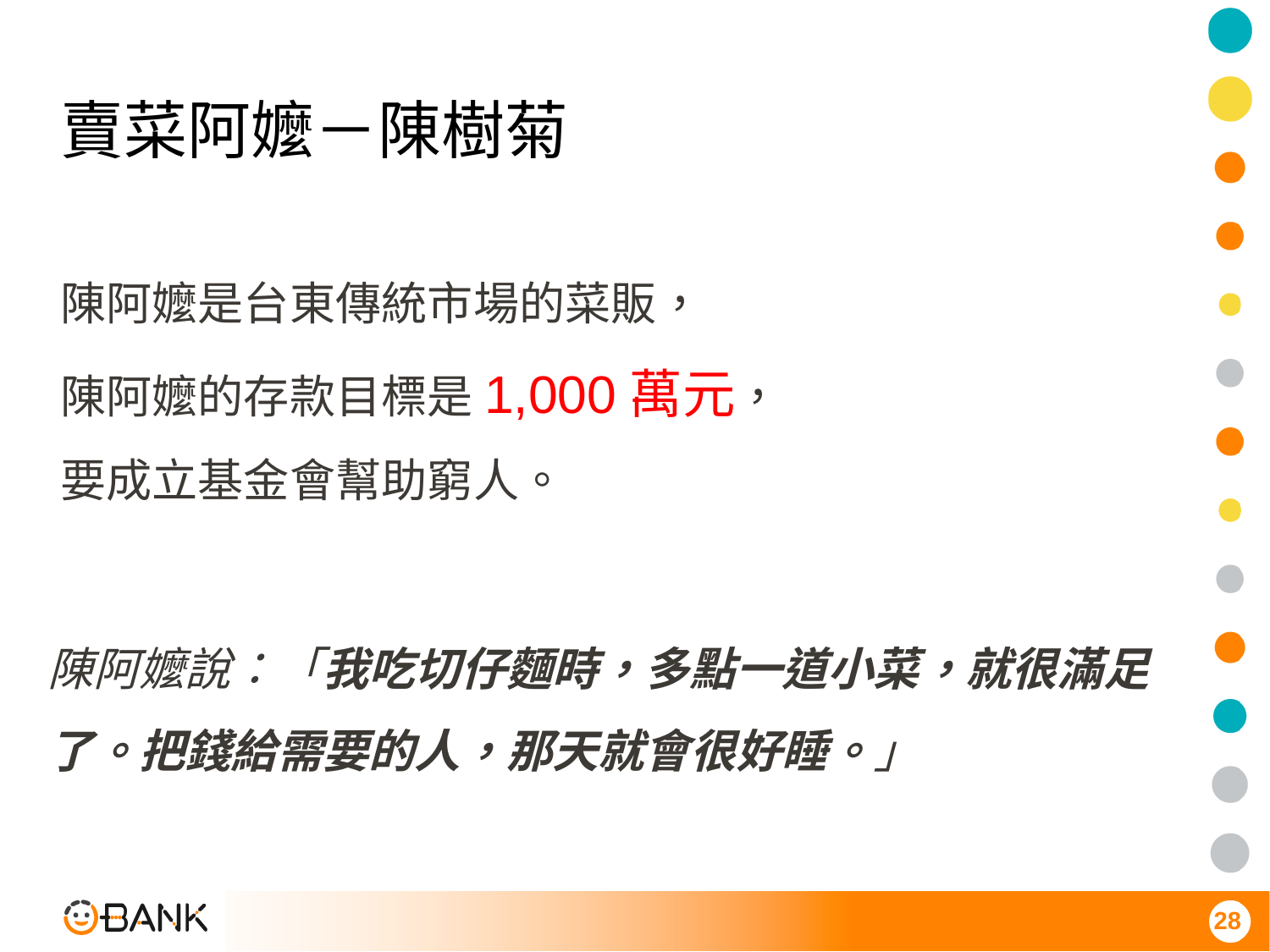

賣菜阿嬤－陳樹菊
陳阿嬤是台東傳統市場的菜販，
陳阿嬤的存款目標是1,000萬元，
要成立基金會幫助窮人。
陳阿嬤說：「我吃切仔麵時，多點一道小菜，就很滿足了。把錢給需要的人，那天就會很好睡。」